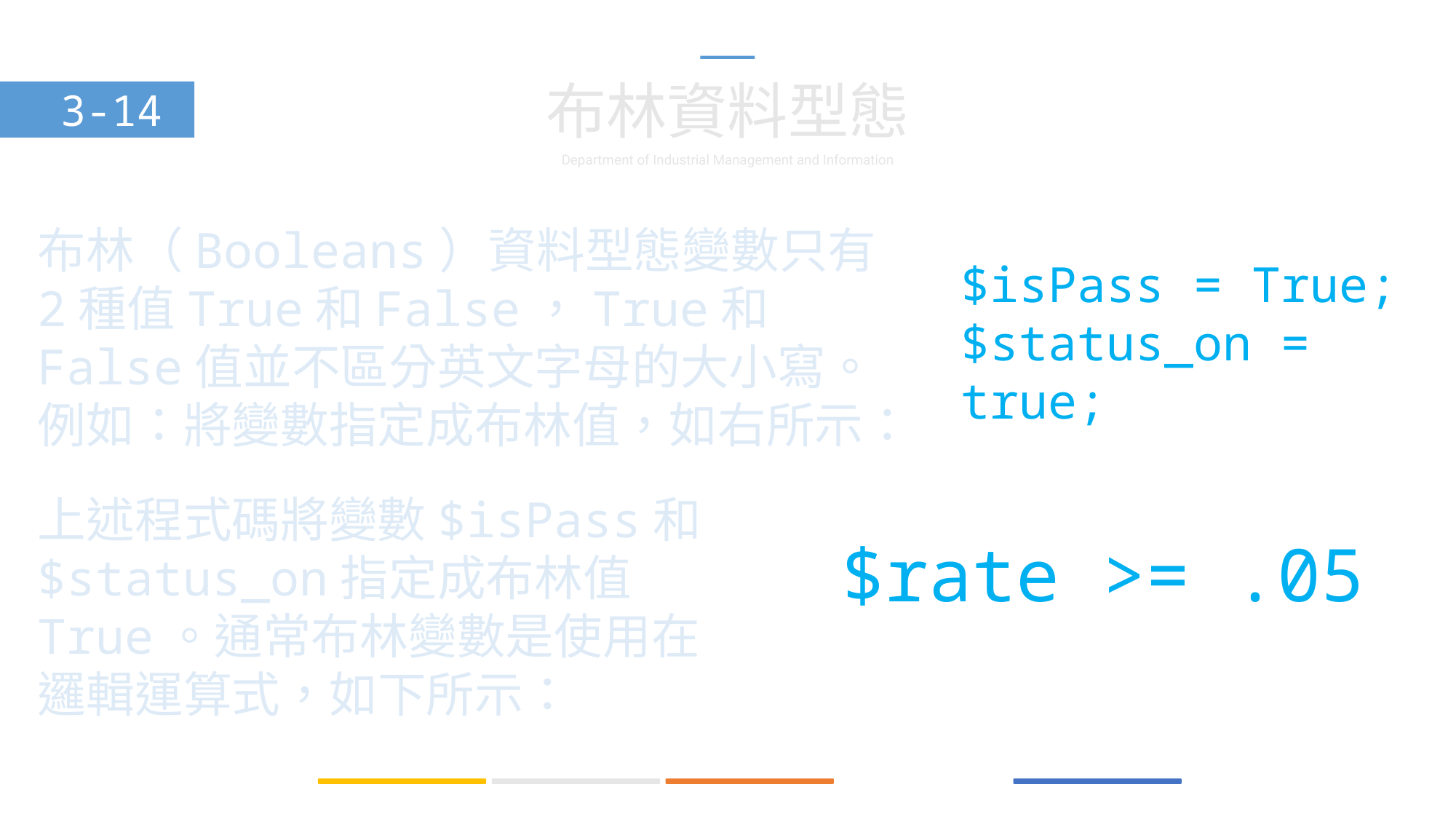

布林資料型態
3-14
布林（Booleans）資料型態變數只有2種值True和False，True和False值並不區分英文字母的大小寫。例如：將變數指定成布林值，如右所示：
$isPass = True;
$status_on = true;
上述程式碼將變數$isPass和$status_on指定成布林值True。通常布林變數是使用在邏輯運算式，如下所示：
$rate >= .05